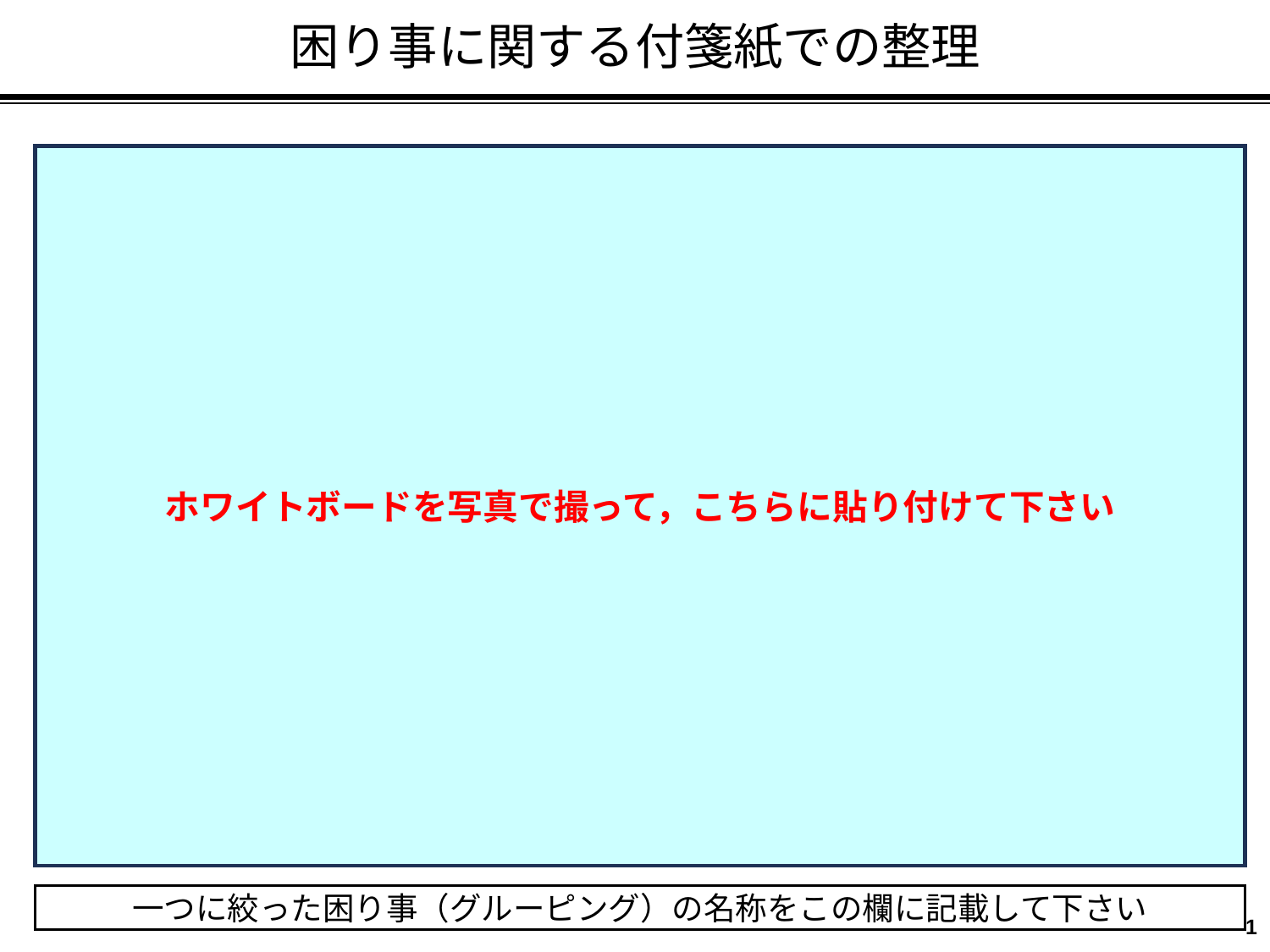

# 困り事に関する付箋紙での整理
ホワイトボードを写真で撮って，こちらに貼り付けて下さい
一つに絞った困り事（グルーピング）の名称をこの欄に記載して下さい
1